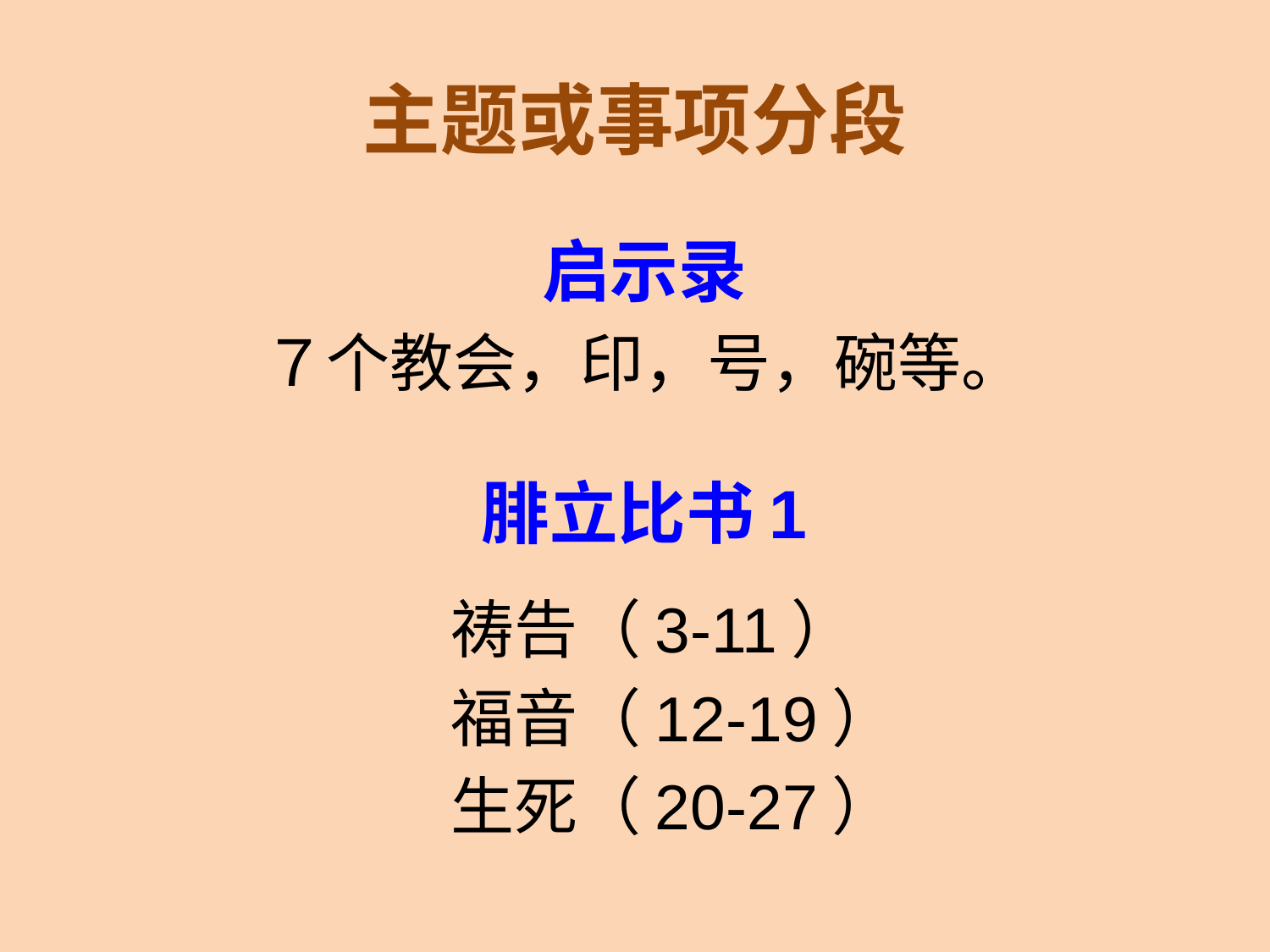

# 主题或事项分段
启示录
７个教会，印，号，碗等。

腓立比书1

祷告（3-11）
福音（12-19）
生死（20-27）